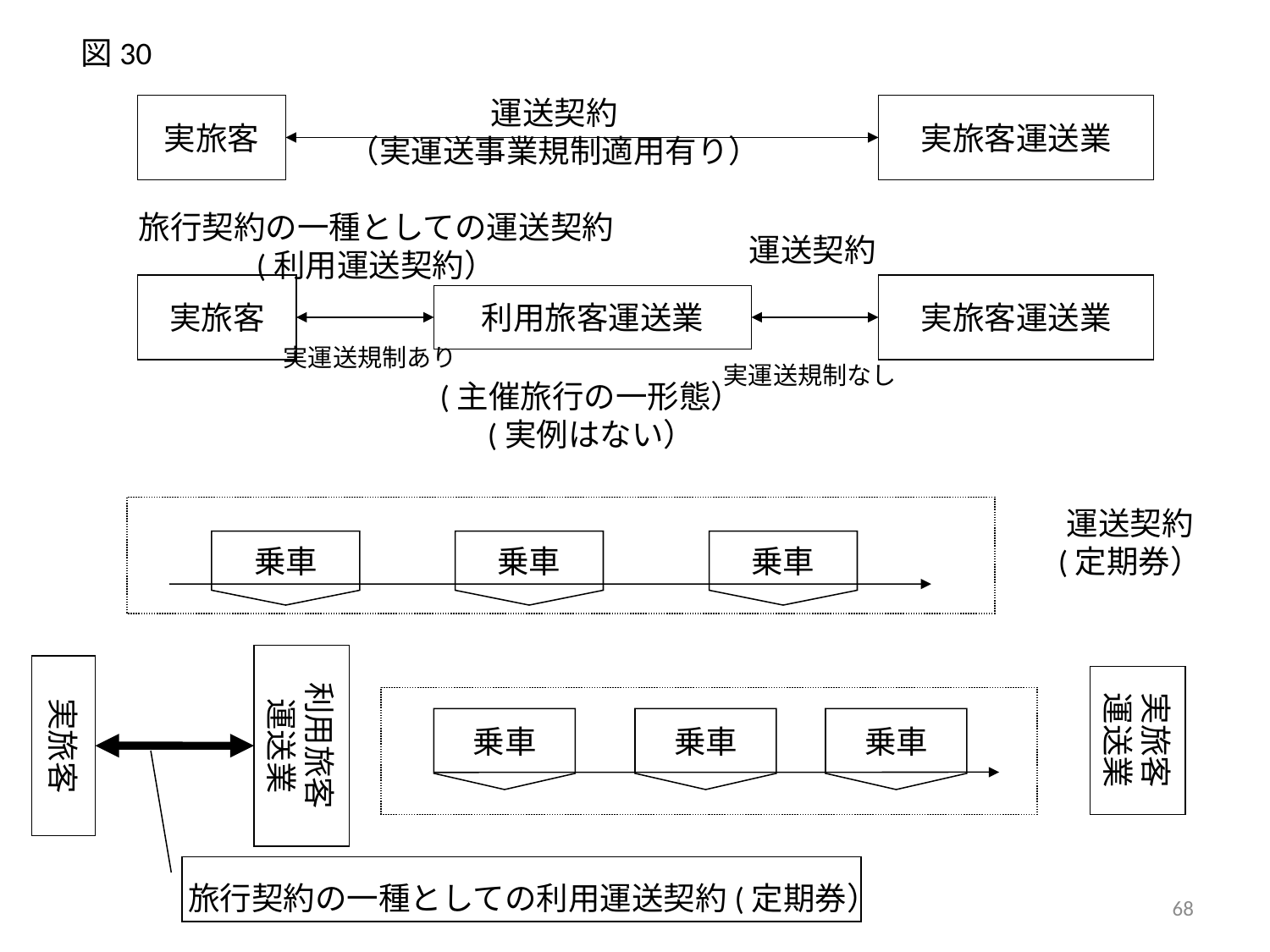

図30
運送契約
（実運送事業規制適用有り）
実旅客
実旅客運送業
旅行契約の一種としての運送契約
(利用運送契約）
運送契約
実旅客
実旅客運送業
利用旅客運送業
実運送規制あり
実運送規制なし
(主催旅行の一形態）
(実例はない）

運送契約
(定期券）
乗車
乗車
乗車

利用旅客
運送業
実旅客
実旅客
運送業

乗車
乗車
乗車

旅行契約の一種としての利用運送契約(定期券）
68